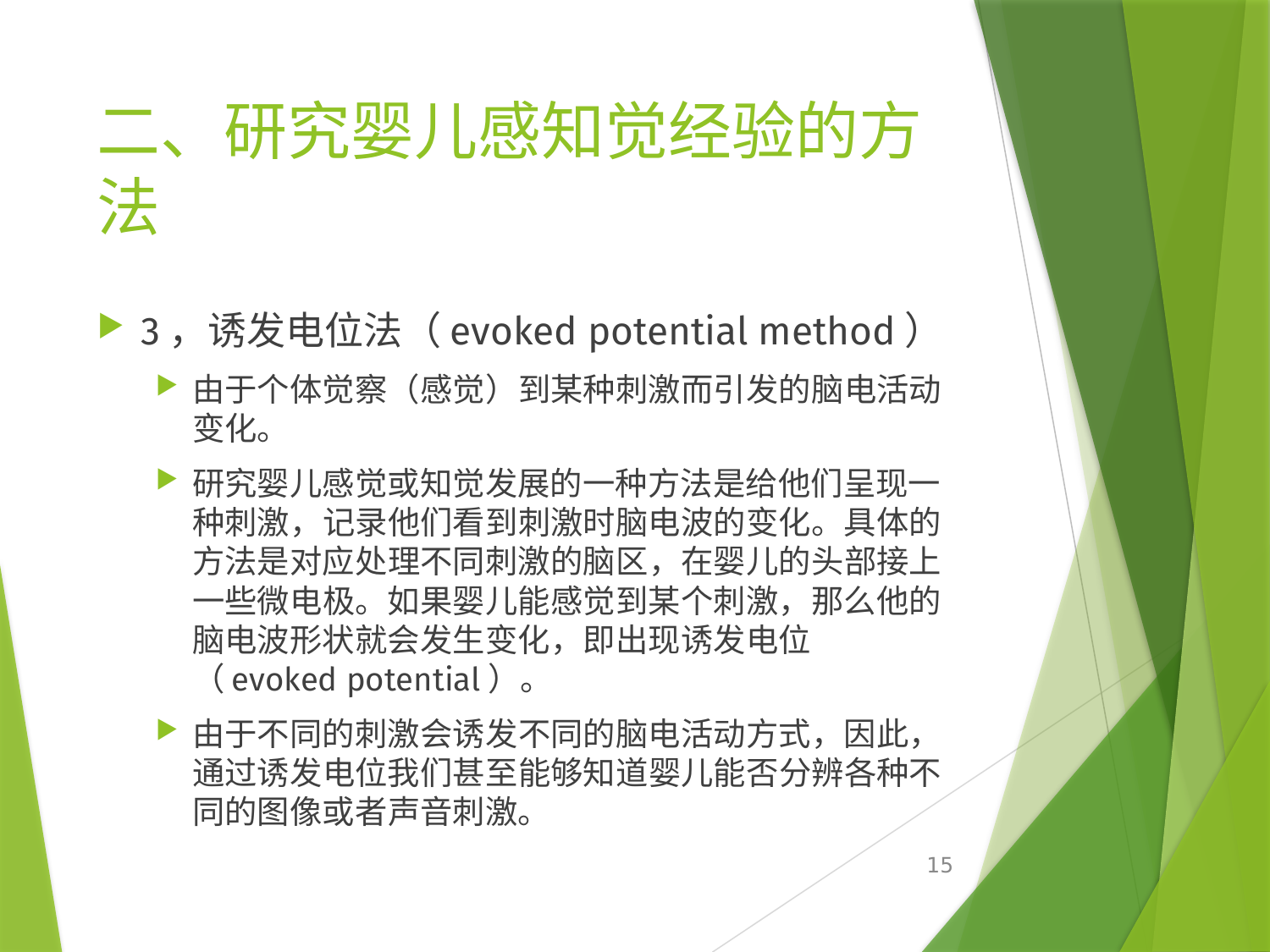

# 二、研究婴儿感知觉经验的方法
3，诱发电位法（evoked potential method）
由于个体觉察（感觉）到某种刺激而引发的脑电活动变化。
研究婴儿感觉或知觉发展的一种方法是给他们呈现一种刺激，记录他们看到刺激时脑电波的变化。具体的方法是对应处理不同刺激的脑区，在婴儿的头部接上一些微电极。如果婴儿能感觉到某个刺激，那么他的脑电波形状就会发生变化，即出现诱发电位（evoked potential）。
由于不同的刺激会诱发不同的脑电活动方式，因此，通过诱发电位我们甚至能够知道婴儿能否分辨各种不同的图像或者声音刺激。
15